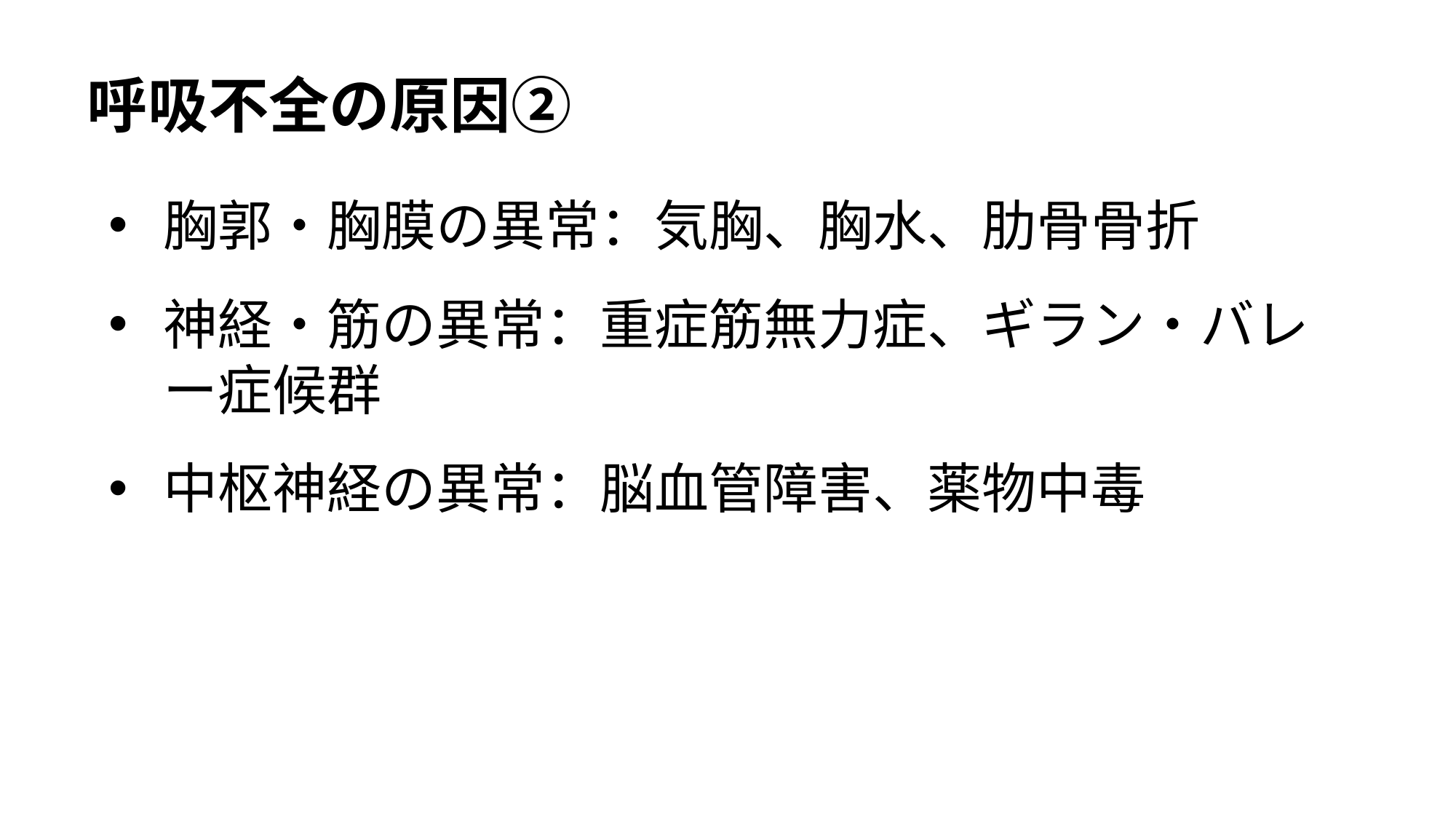

呼吸不全の原因②
胸郭・胸膜の異常：気胸、胸水、肋骨骨折
神経・筋の異常：重症筋無力症、ギラン・バレー症候群
中枢神経の異常：脳血管障害、薬物中毒